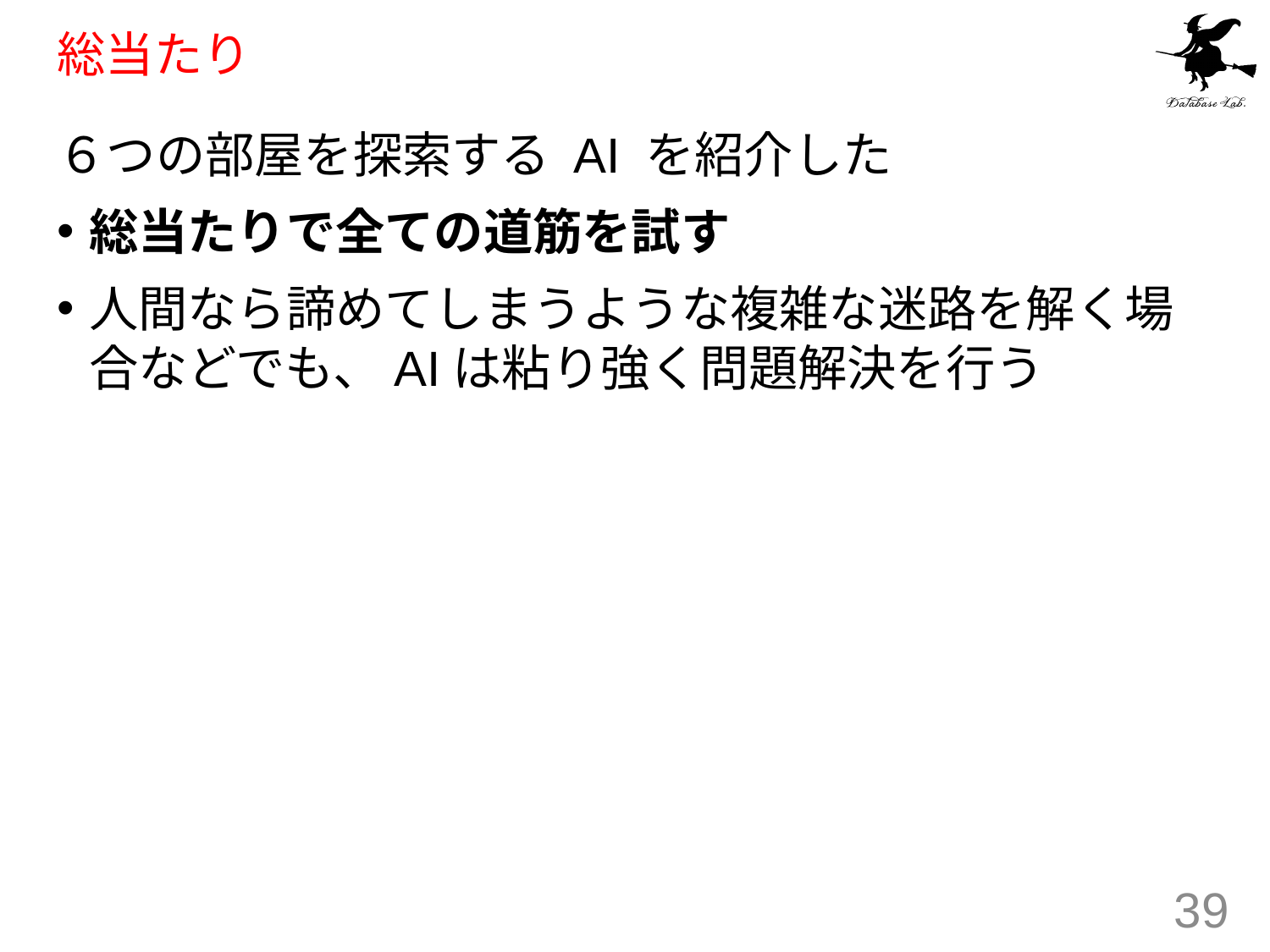

# 総当たり
６つの部屋を探索する AI を紹介した
総当たりで全ての道筋を試す
人間なら諦めてしまうような複雑な迷路を解く場合などでも、AIは粘り強く問題解決を行う

39